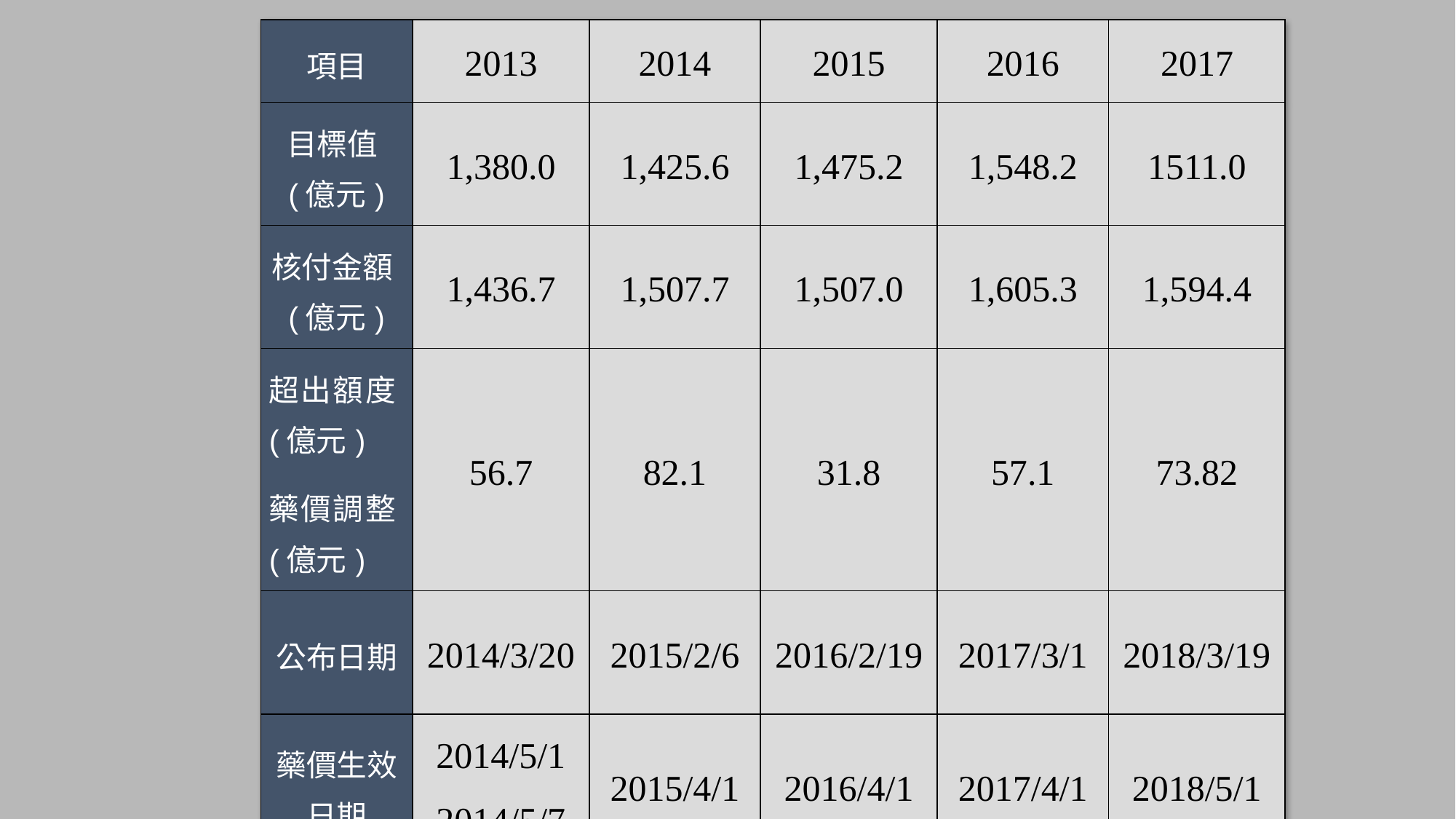

| 項目 | 2013 | 2014 | 2015 | 2016 | 2017 |
| --- | --- | --- | --- | --- | --- |
| 目標值(億元) | 1,380.0 | 1,425.6 | 1,475.2 | 1,548.2 | 1511.0 |
| 核付金額(億元) | 1,436.7 | 1,507.7 | 1,507.0 | 1,605.3 | 1,594.4 |
| 超出額度(億元) 藥價調整(億元) | 56.7 | 82.1 | 31.8 | 57.1 | 73.82 |
| 公布日期 | 2014/3/20 | 2015/2/6 | 2016/2/19 | 2017/3/1 | 2018/3/19 |
| 藥價生效日期 | 2014/5/1 2014/5/7 | 2015/4/1 | 2016/4/1 | 2017/4/1 | 2018/5/1 |